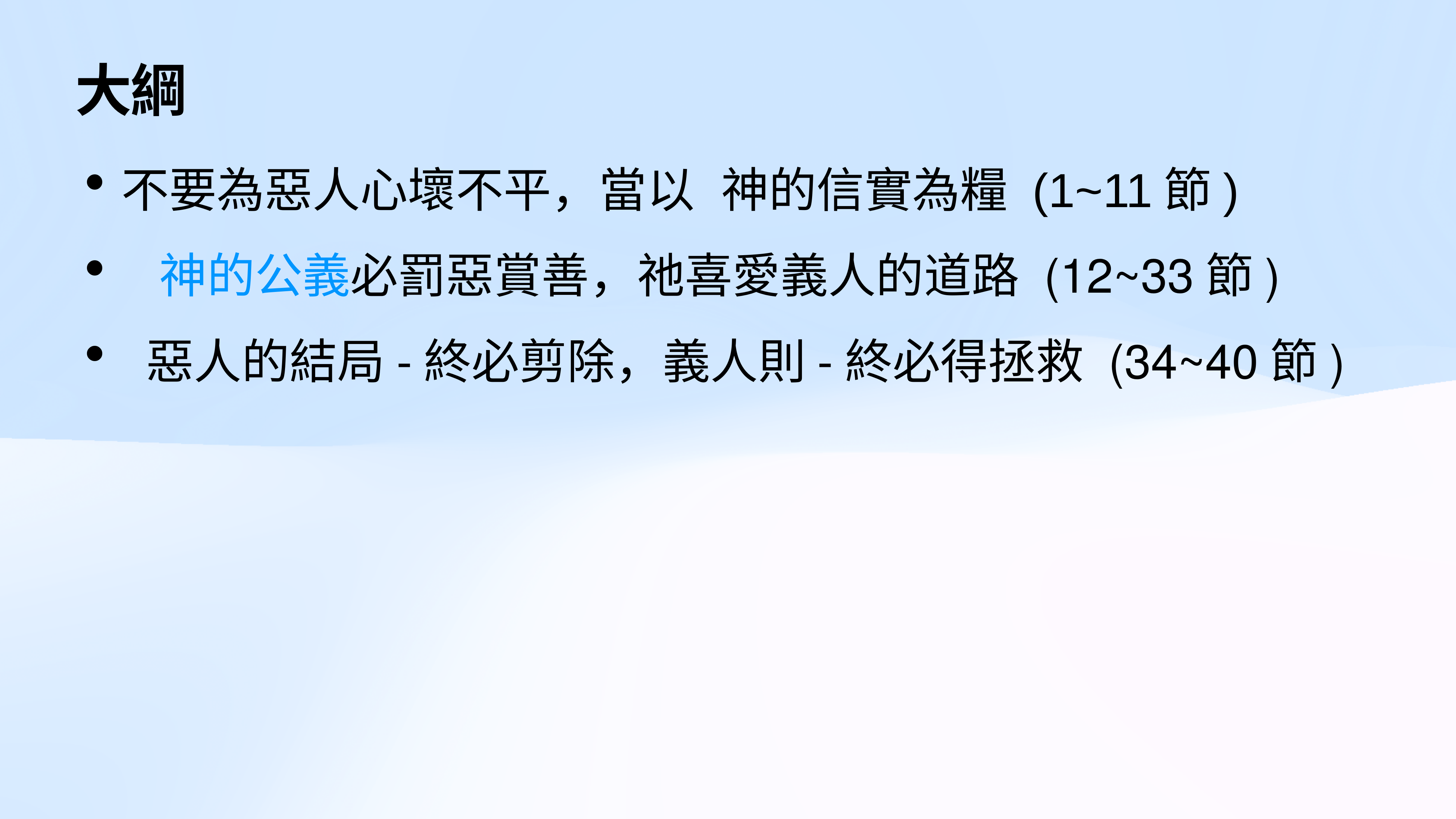

# 大綱
不要為惡人心壞不平，當以  神的信實為糧 (1~11節)
  神的公義必罰惡賞善，祂喜愛義人的道路 (12~33節)
 惡人的結局-終必剪除，義人則-終必得拯救 (34~40節)